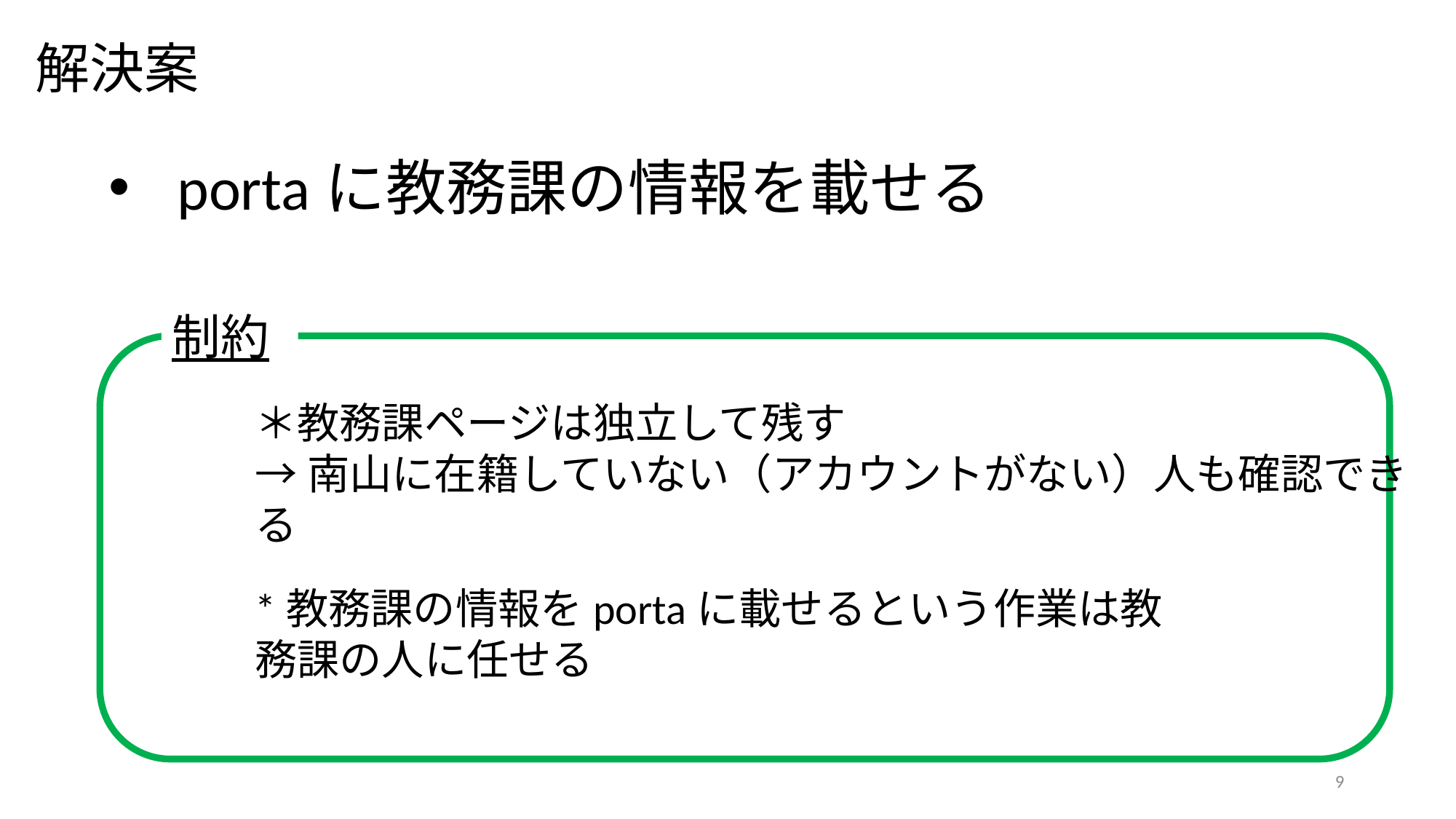

解決案
portaに教務課の情報を載せる
制約

＊教務課ページは独立して残す
→南山に在籍していない（アカウントがない）人も確認できる
*教務課の情報をportaに載せるという作業は教務課の人に任せる
9